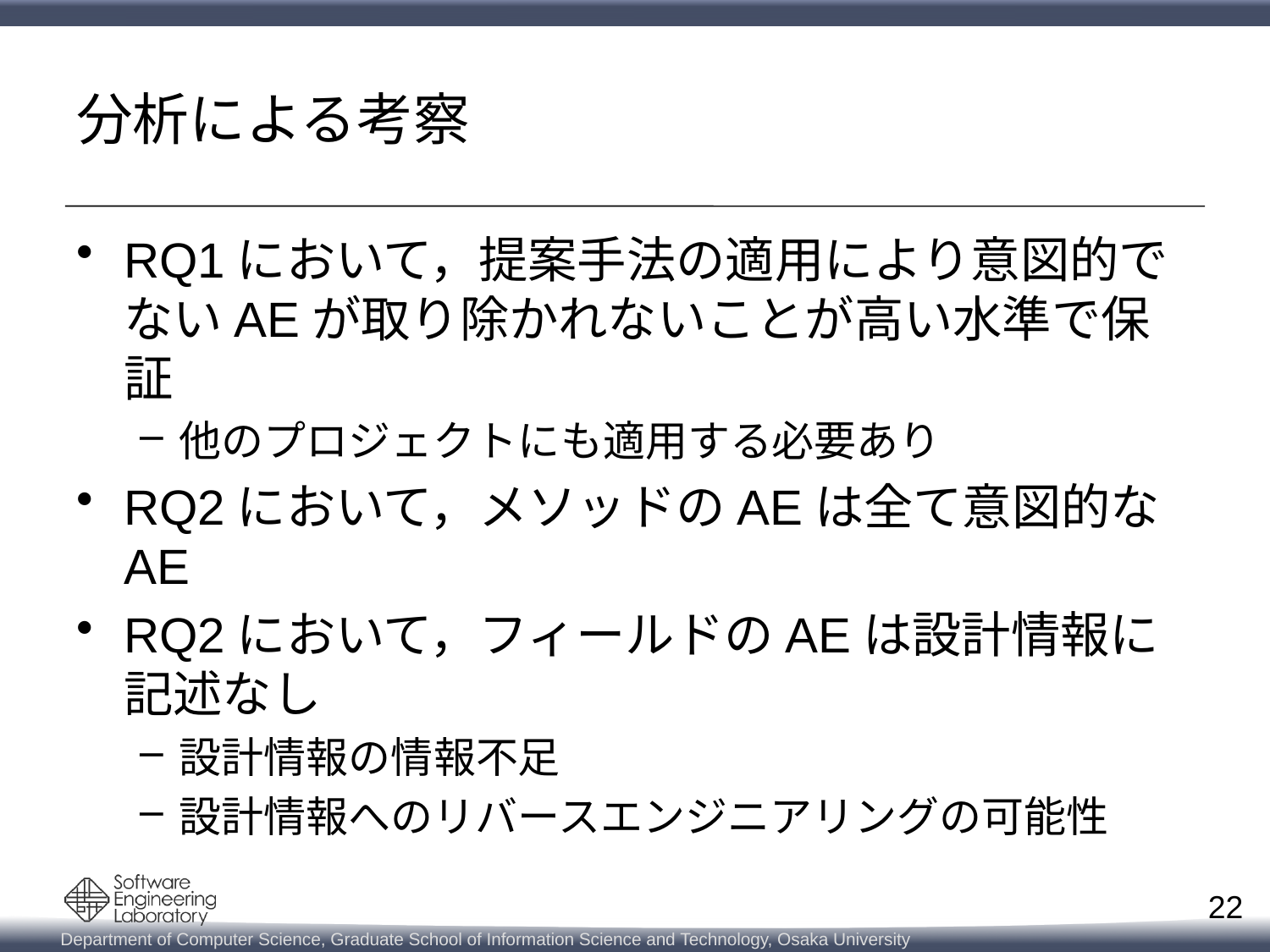

# 分析による考察
RQ1において，提案手法の適用により意図的でないAEが取り除かれないことが高い水準で保証
他のプロジェクトにも適用する必要あり
RQ2において，メソッドのAEは全て意図的なAE
RQ2において，フィールドのAEは設計情報に
記述なし
設計情報の情報不足
設計情報へのリバースエンジニアリングの可能性

22